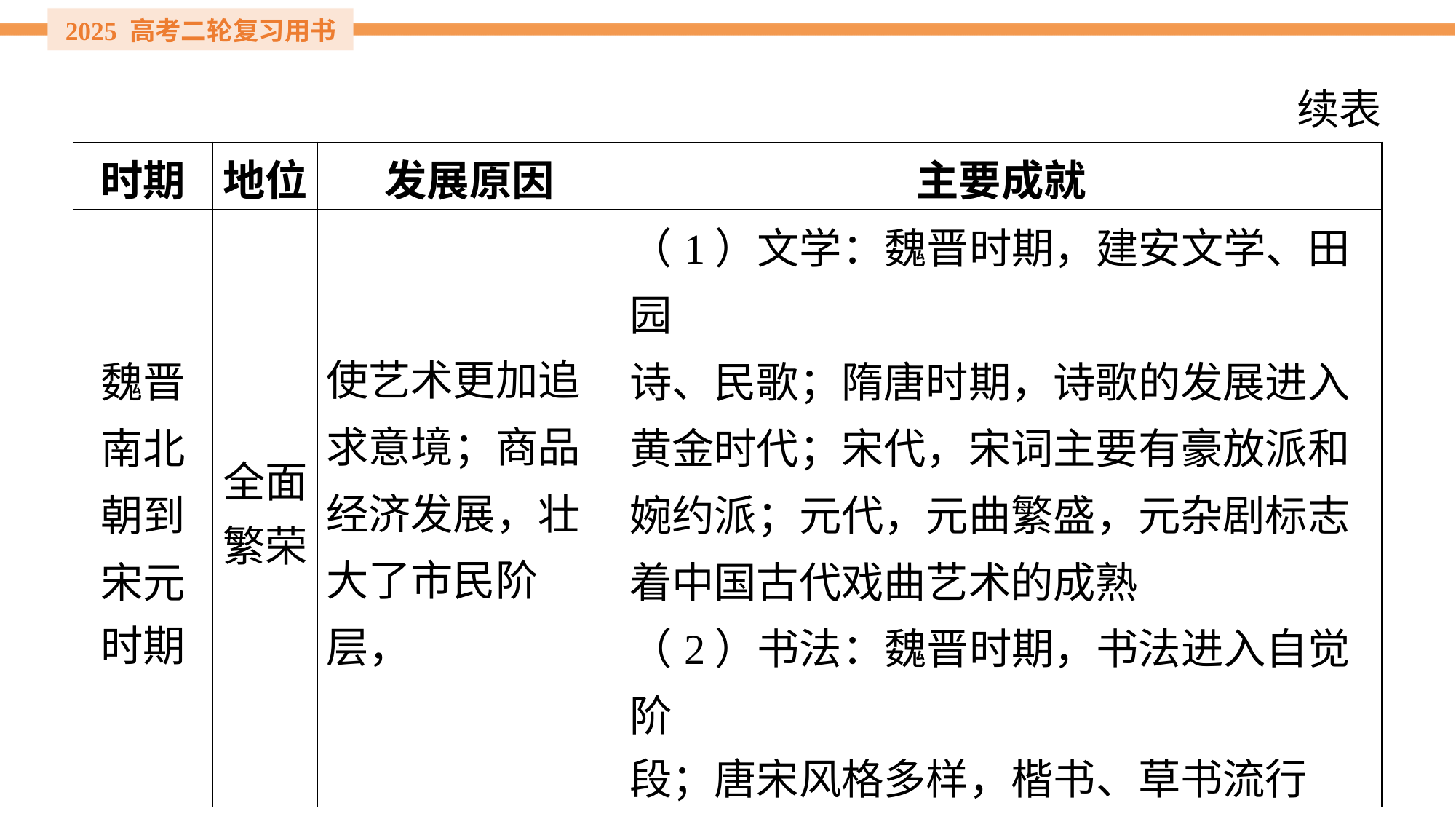

续表
| 时期 | 地位 | 发展原因 | 主要成就 |
| --- | --- | --- | --- |
| 魏晋 南北 朝到 宋元 时期 | 全面 繁荣 | 使艺术更加追求意境；商品经济发展，壮大了市民阶层， | （1）文学：魏晋时期，建安文学、田园 诗、民歌；隋唐时期，诗歌的发展进入 黄金时代；宋代，宋词主要有豪放派和 婉约派；元代，元曲繁盛，元杂剧标志 着中国古代戏曲艺术的成熟 （2）书法：魏晋时期，书法进入自觉阶 段；唐宋风格多样，楷书、草书流行 |